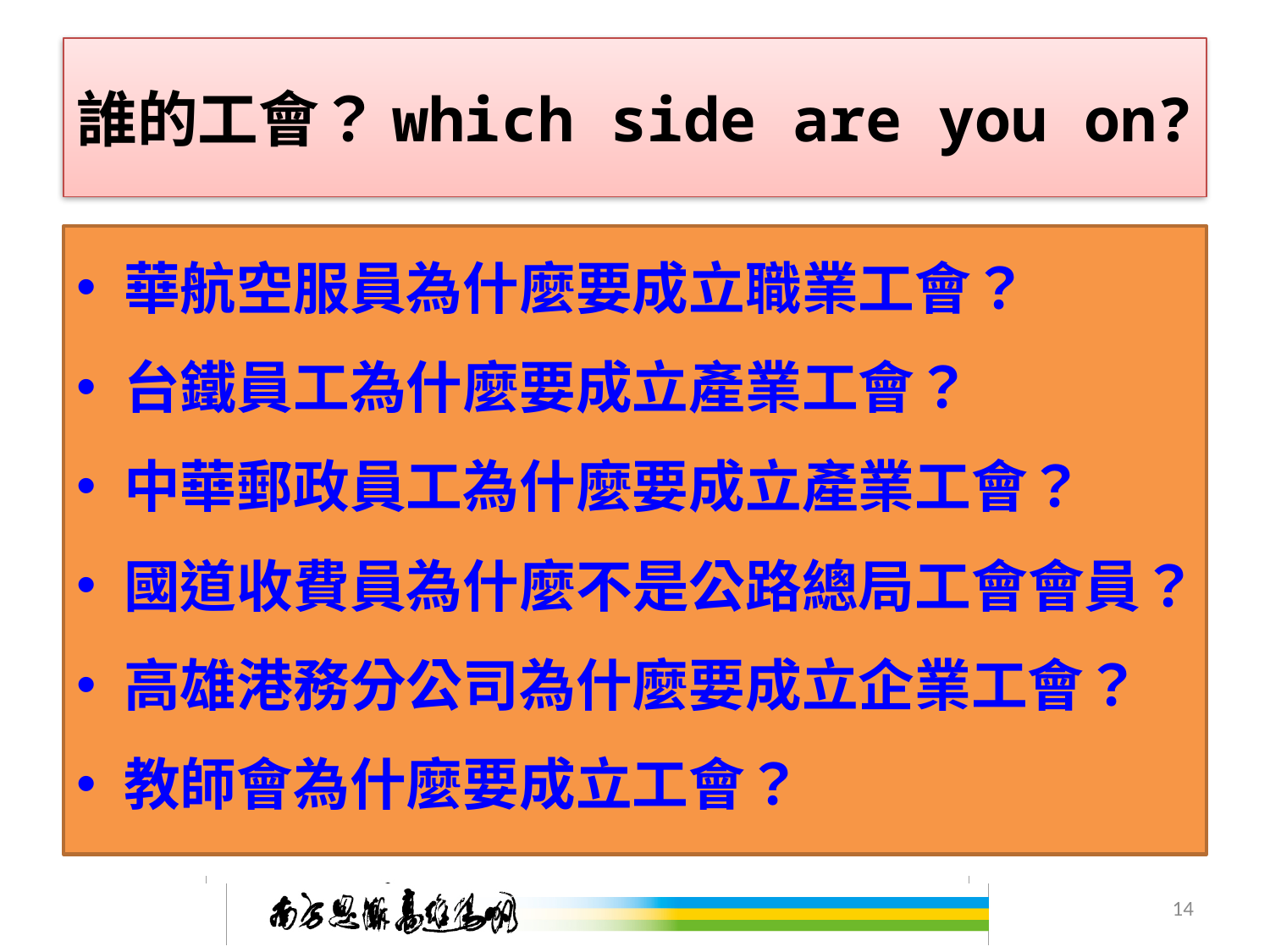

# 誰的工會？which side are you on?
華航空服員為什麼要成立職業工會？
台鐵員工為什麼要成立產業工會？
中華郵政員工為什麼要成立產業工會？
國道收費員為什麼不是公路總局工會會員？
高雄港務分公司為什麼要成立企業工會？
教師會為什麼要成立工會？
14